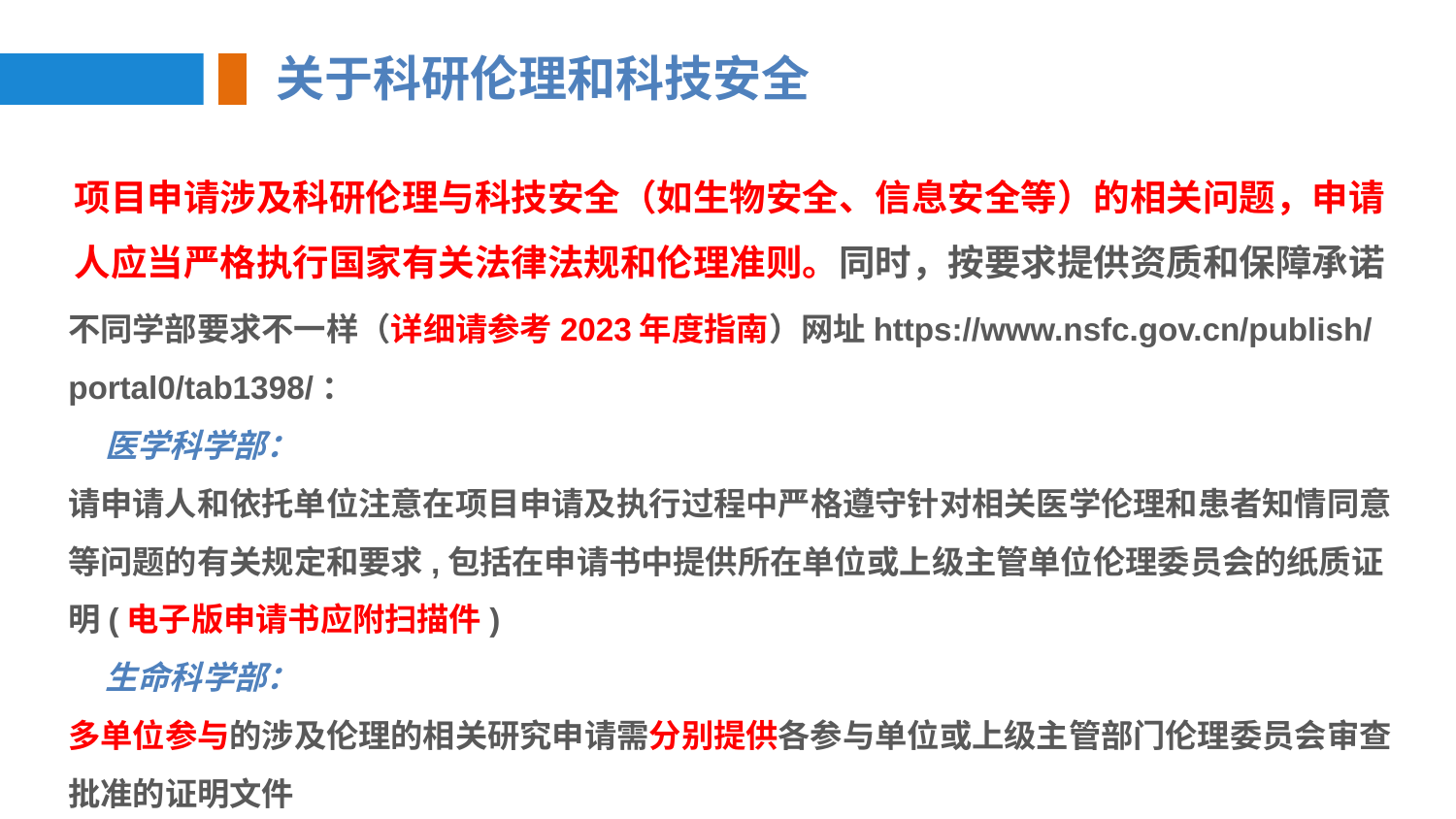

关于科研伦理和科技安全

项目申请涉及科研伦理与科技安全（如生物安全、信息安全等）的相关问题，申请人应当严格执行国家有关法律法规和伦理准则。同时，按要求提供资质和保障承诺
不同学部要求不一样（详细请参考2023年度指南）网址https://www.nsfc.gov.cn/publish/portal0/tab1398/：
    医学科学部：
请申请人和依托单位注意在项目申请及执行过程中严格遵守针对相关医学伦理和患者知情同意等问题的有关规定和要求,包括在申请书中提供所在单位或上级主管单位伦理委员会的纸质证明(电子版申请书应附扫描件)
    生命科学部：
多单位参与的涉及伦理的相关研究申请需分别提供各参与单位或上级主管部门伦理委员会审查批准的证明文件